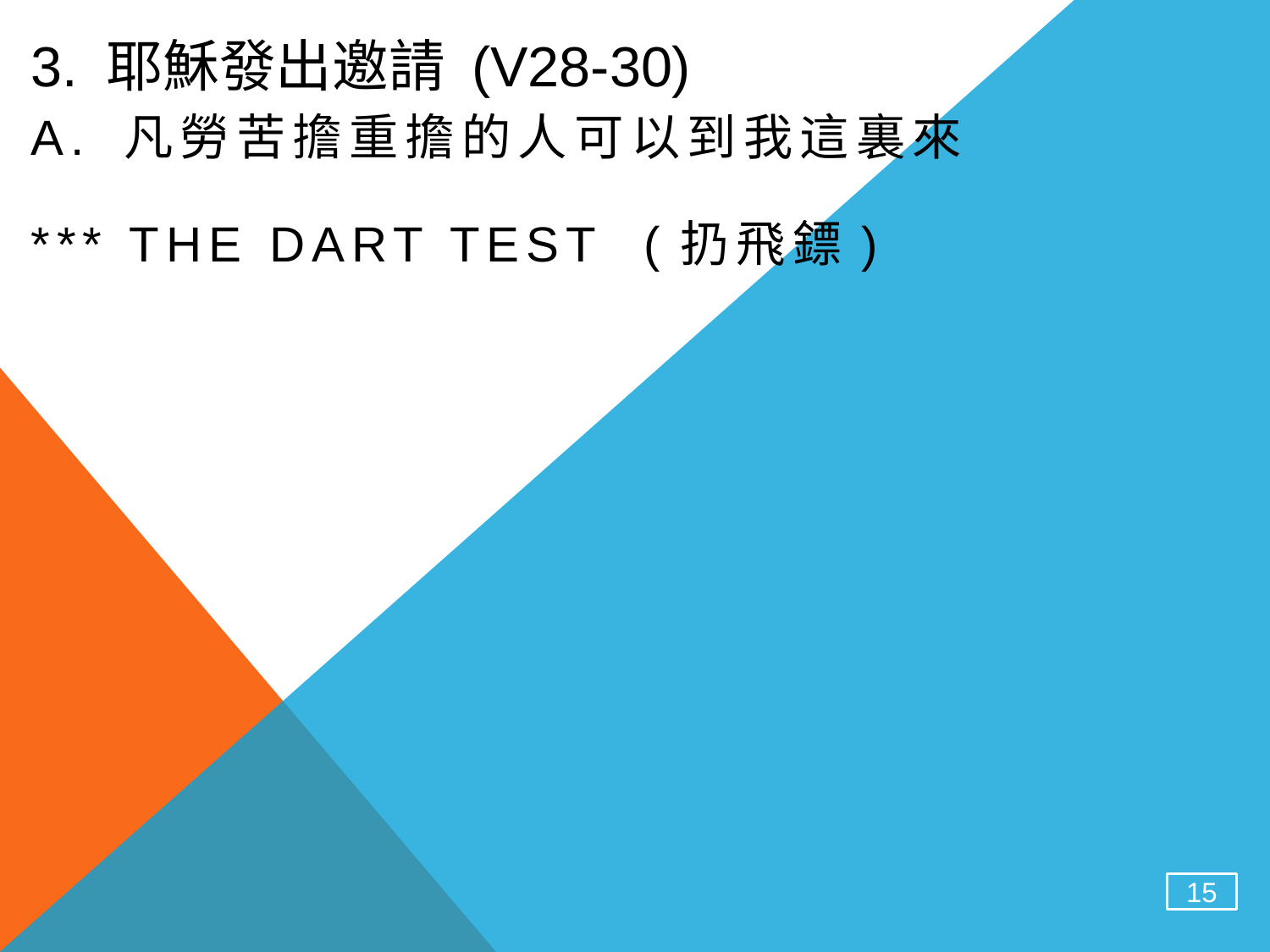

# 3. 耶穌發出邀請 (v28-30)
a. 凡勞苦擔重擔的人可以到我這裏來

*** The Dart Test  (扔飛鏢)
15